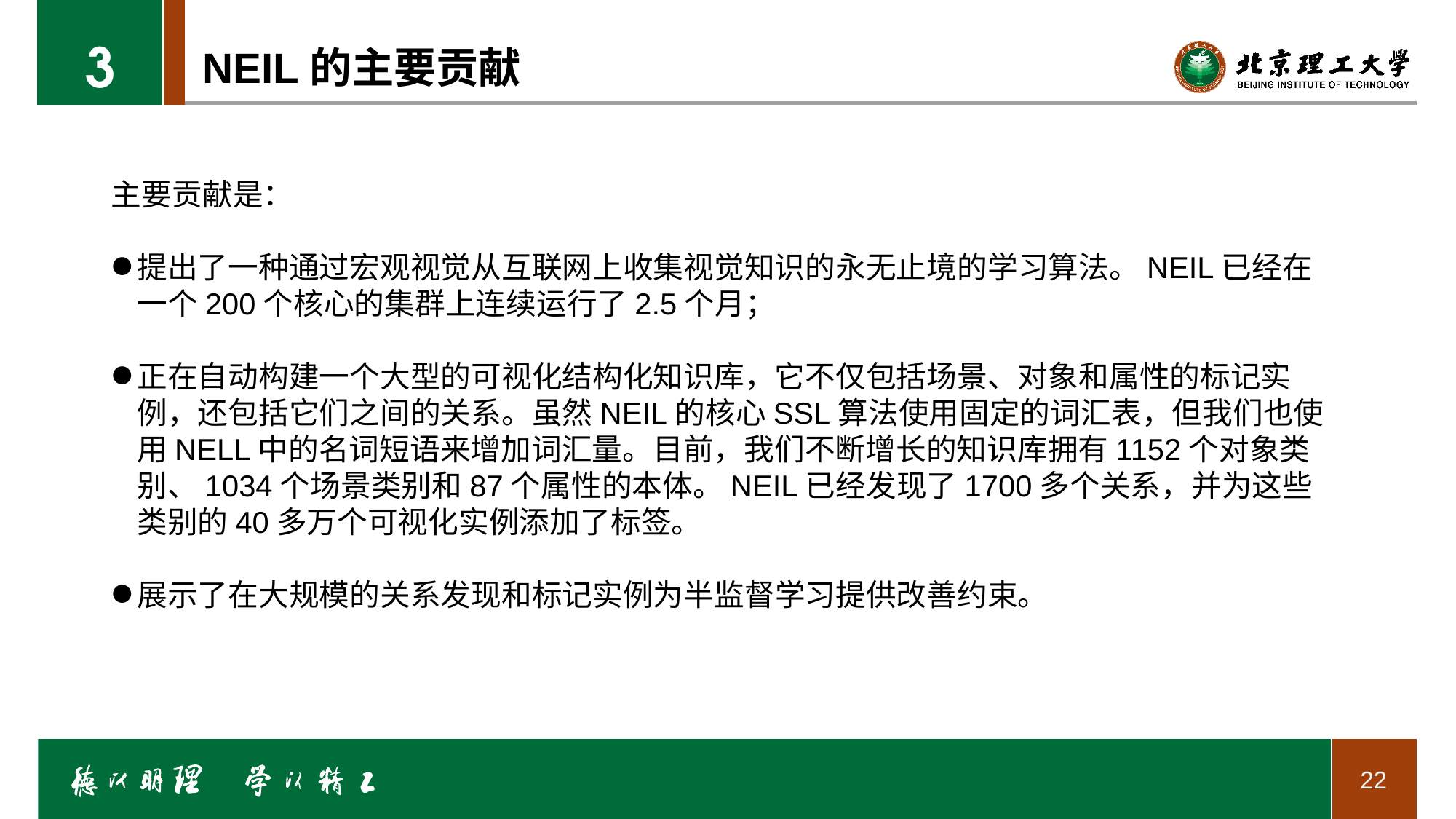

3
# NEIL的主要贡献
主要贡献是：

提出了一种通过宏观视觉从互联网上收集视觉知识的永无止境的学习算法。NEIL已经在一个200个核心的集群上连续运行了2.5个月；

正在自动构建一个大型的可视化结构化知识库，它不仅包括场景、对象和属性的标记实例，还包括它们之间的关系。虽然NEIL的核心SSL算法使用固定的词汇表，但我们也使用NELL中的名词短语来增加词汇量。目前，我们不断增长的知识库拥有1152个对象类别、1034个场景类别和87个属性的本体。NEIL已经发现了1700多个关系，并为这些类别的40多万个可视化实例添加了标签。

展示了在大规模的关系发现和标记实例为半监督学习提供改善约束。